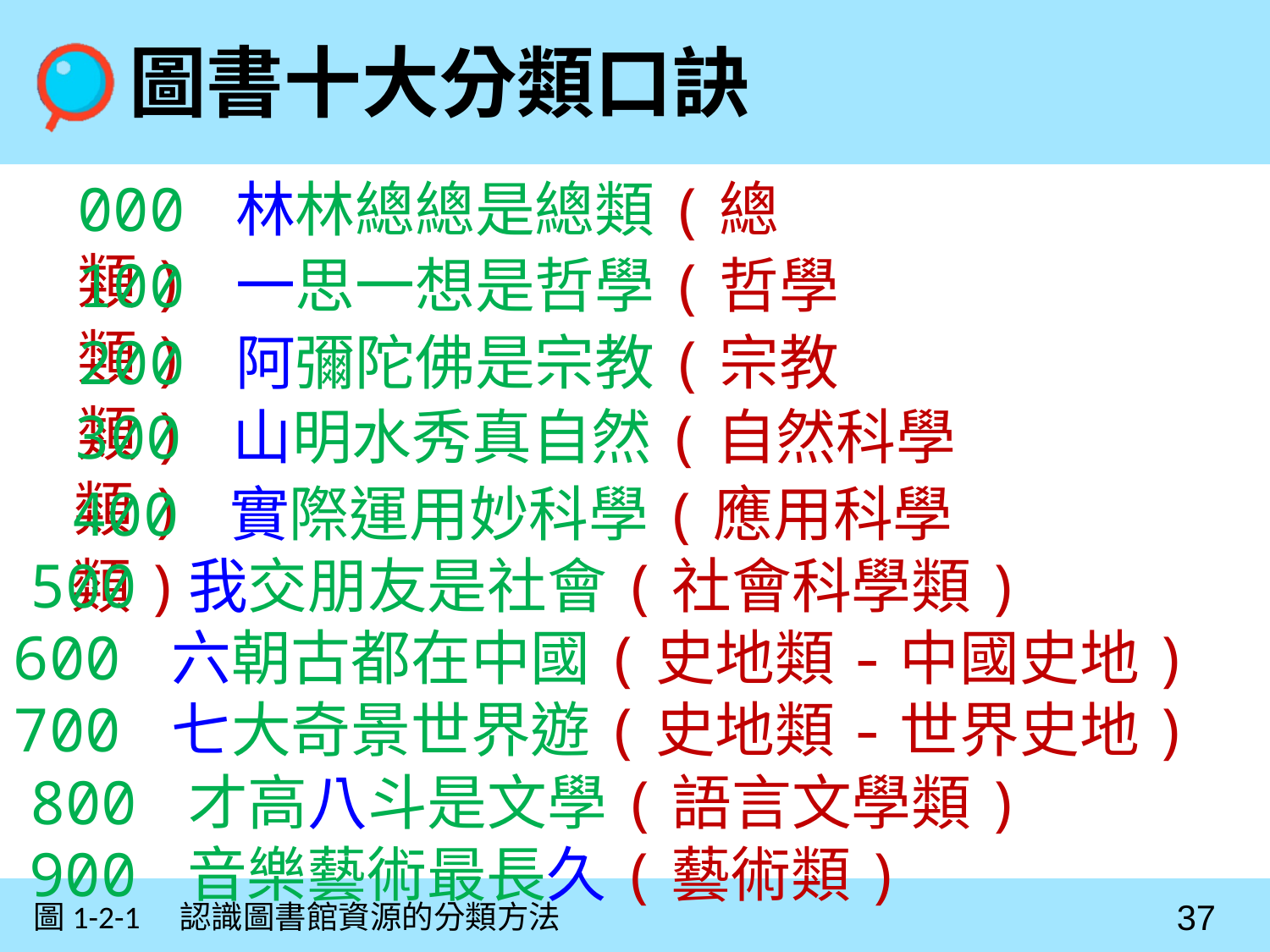

圖書十大分類口訣
000 林林總總是總類(總類)
100 一思一想是哲學(哲學類)
200 阿彌陀佛是宗教(宗教類)
300 山明水秀真自然(自然科學類)
400 實際運用妙科學(應用科學類)
500 我交朋友是社會(社會科學類)
600 六朝古都在中國(史地類-中國史地)
700 七大奇景世界遊(史地類-世界史地)
800 才高八斗是文學(語言文學類)
900 音樂藝術最長久(藝術類)
37